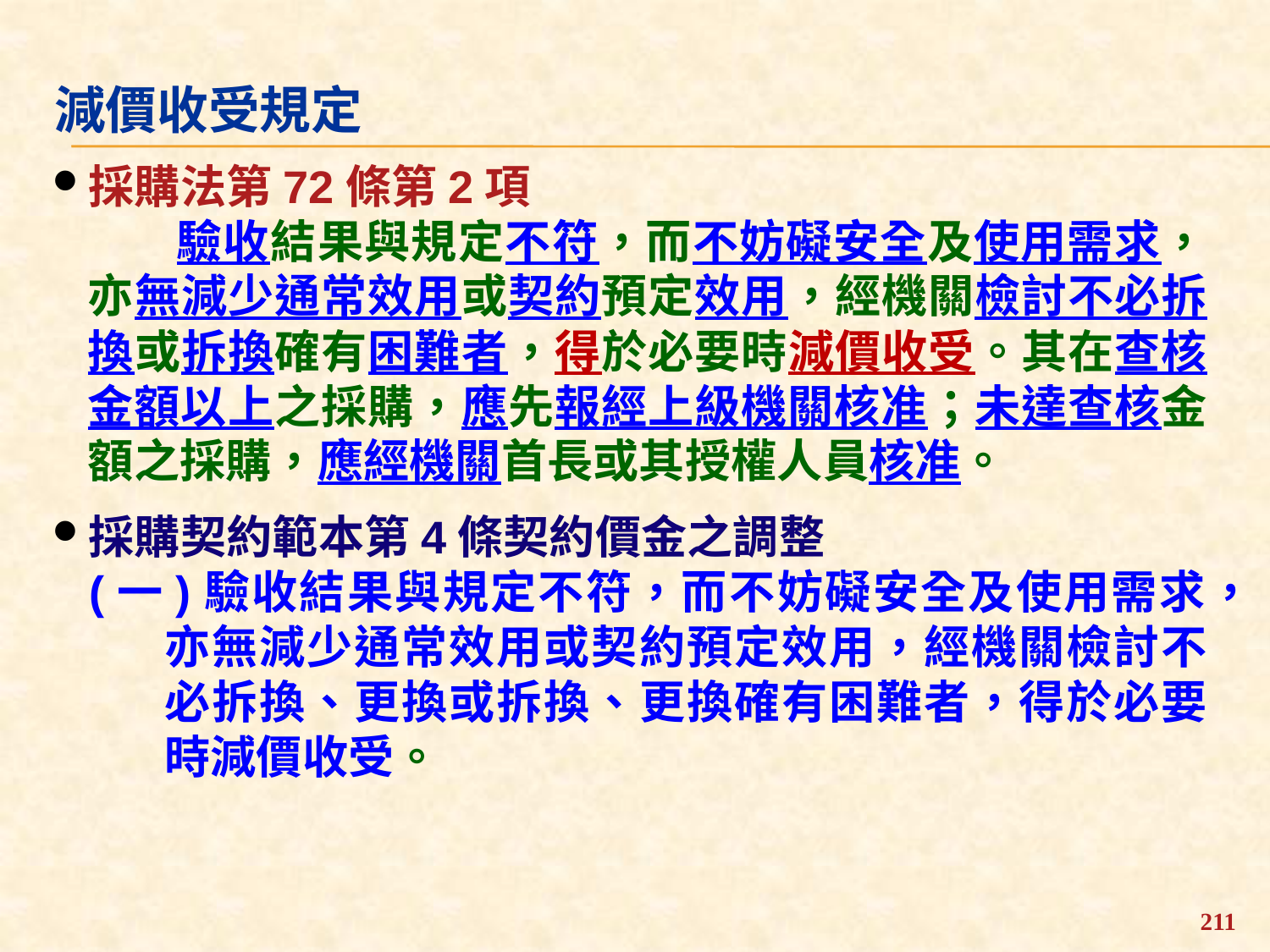

減價收受規定
採購法第72條第2項
驗收結果與規定不符，而不妨礙安全及使用需求，亦無減少通常效用或契約預定效用，經機關檢討不必拆換或拆換確有困難者，得於必要時減價收受。其在查核金額以上之採購，應先報經上級機關核准；未達查核金額之採購，應經機關首長或其授權人員核准。
採購契約範本第4條契約價金之調整
(一)驗收結果與規定不符，而不妨礙安全及使用需求，亦無減少通常效用或契約預定效用，經機關檢討不必拆換、更換或拆換、更換確有困難者，得於必要時減價收受。

211